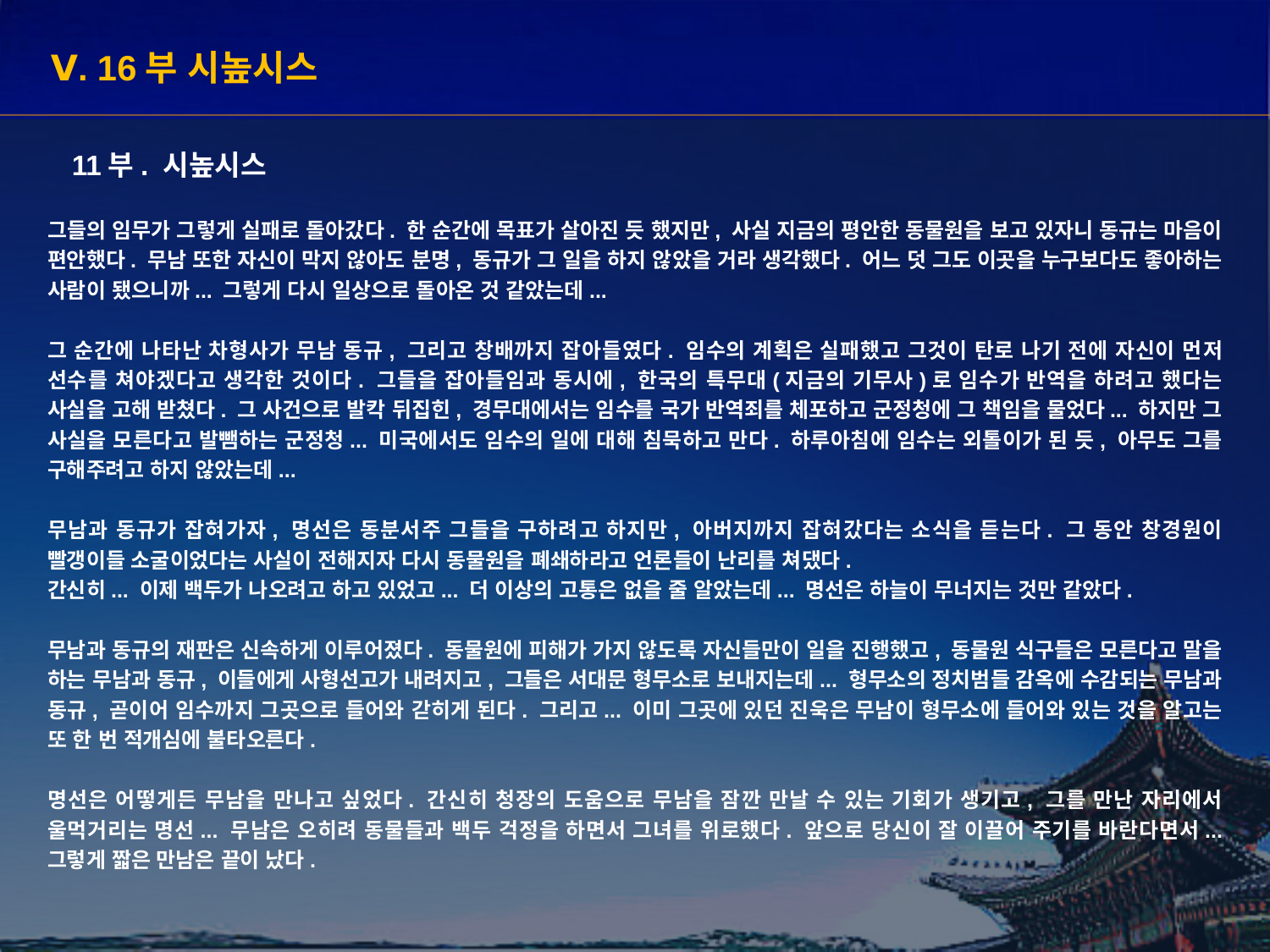

Ⅴ. 16부 시높시스

11부. 시높시스

그들의 임무가 그렇게 실패로 돌아갔다. 한 순간에 목표가 살아진 듯 했지만, 사실 지금의 평안한 동물원을 보고 있자니 동규는 마음이 편안했다. 무남 또한 자신이 막지 않아도 분명, 동규가 그 일을 하지 않았을 거라 생각했다. 어느 덧 그도 이곳을 누구보다도 좋아하는 사람이 됐으니까... 그렇게 다시 일상으로 돌아온 것 같았는데...

그 순간에 나타난 차형사가 무남 동규, 그리고 창배까지 잡아들였다. 임수의 계획은 실패했고 그것이 탄로 나기 전에 자신이 먼저 선수를 쳐야겠다고 생각한 것이다. 그들을 잡아들임과 동시에, 한국의 특무대(지금의 기무사)로 임수가 반역을 하려고 했다는 사실을 고해 받쳤다. 그 사건으로 발칵 뒤집힌, 경무대에서는 임수를 국가 반역죄를 체포하고 군정청에 그 책임을 물었다... 하지만 그 사실을 모른다고 발뺌하는 군정청... 미국에서도 임수의 일에 대해 침묵하고 만다. 하루아침에 임수는 외톨이가 된 듯, 아무도 그를 구해주려고 하지 않았는데...

무남과 동규가 잡혀가자, 명선은 동분서주 그들을 구하려고 하지만, 아버지까지 잡혀갔다는 소식을 듣는다. 그 동안 창경원이 빨갱이들 소굴이었다는 사실이 전해지자 다시 동물원을 폐쇄하라고 언론들이 난리를 쳐댔다.
간신히... 이제 백두가 나오려고 하고 있었고... 더 이상의 고통은 없을 줄 알았는데... 명선은 하늘이 무너지는 것만 같았다.

무남과 동규의 재판은 신속하게 이루어졌다. 동물원에 피해가 가지 않도록 자신들만이 일을 진행했고, 동물원 식구들은 모른다고 말을 하는 무남과 동규, 이들에게 사형선고가 내려지고, 그들은 서대문 형무소로 보내지는데... 형무소의 정치범들 감옥에 수감되는 무남과 동규, 곧이어 임수까지 그곳으로 들어와 갇히게 된다. 그리고... 이미 그곳에 있던 진욱은 무남이 형무소에 들어와 있는 것을 알고는 또 한 번 적개심에 불타오른다.

명선은 어떻게든 무남을 만나고 싶었다. 간신히 청장의 도움으로 무남을 잠깐 만날 수 있는 기회가 생기고, 그를 만난 자리에서 울먹거리는 명선... 무남은 오히려 동물들과 백두 걱정을 하면서 그녀를 위로했다. 앞으로 당신이 잘 이끌어 주기를 바란다면서... 그렇게 짧은 만남은 끝이 났다.